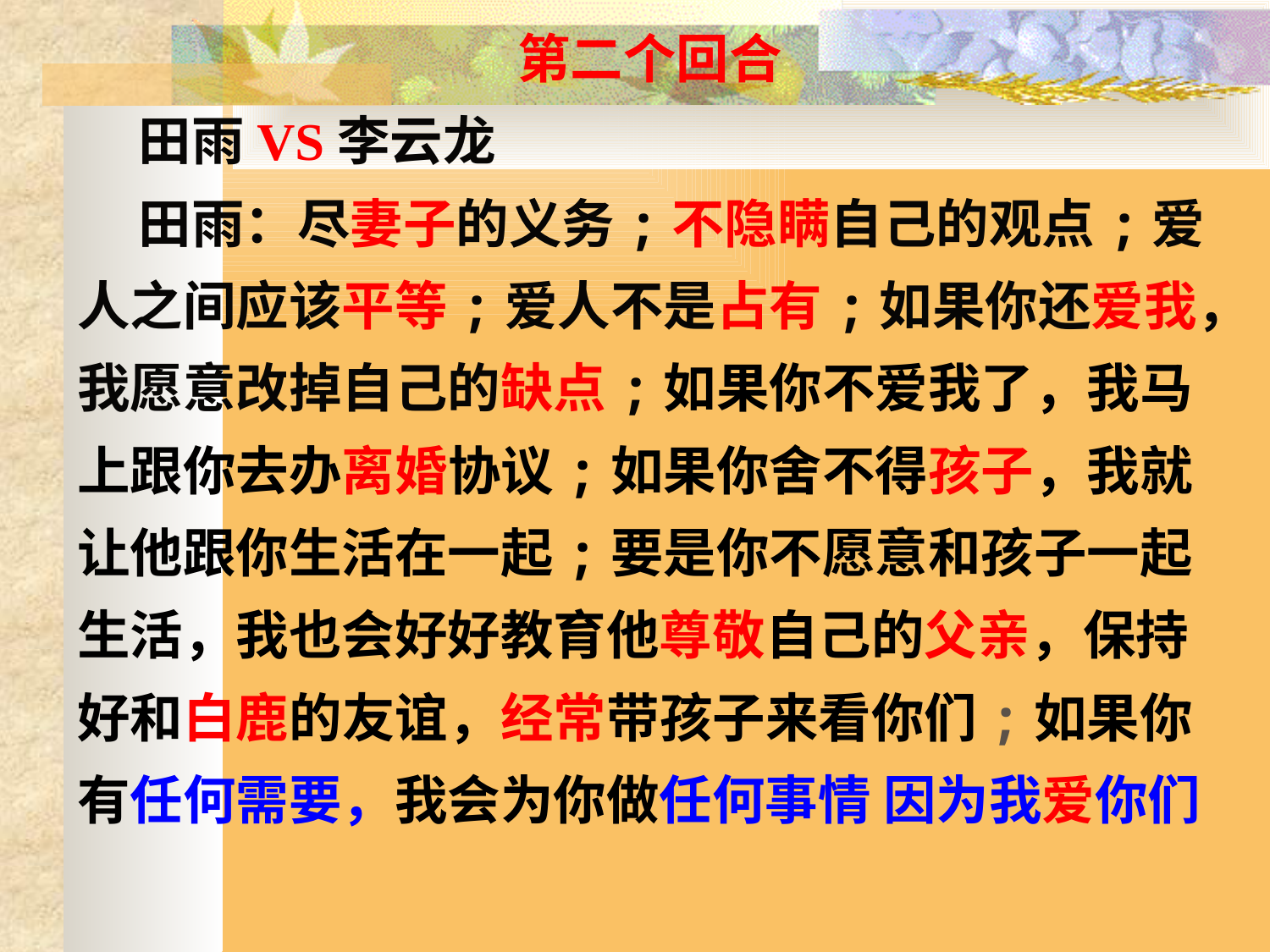

第二个回合
    田雨VS李云龙
    田雨：尽妻子的义务;不隐瞒自己的观点;爱人之间应该平等;爱人不是占有;如果你还爱我，我愿意改掉自己的缺点;如果你不爱我了，我马上跟你去办离婚协议;如果你舍不得孩子，我就让他跟你生活在一起;要是你不愿意和孩子一起生活，我也会好好教育他尊敬自己的父亲，保持好和白鹿的友谊，经常带孩子来看你们;如果你有任何需要，我会为你做任何事情 因为我爱你们